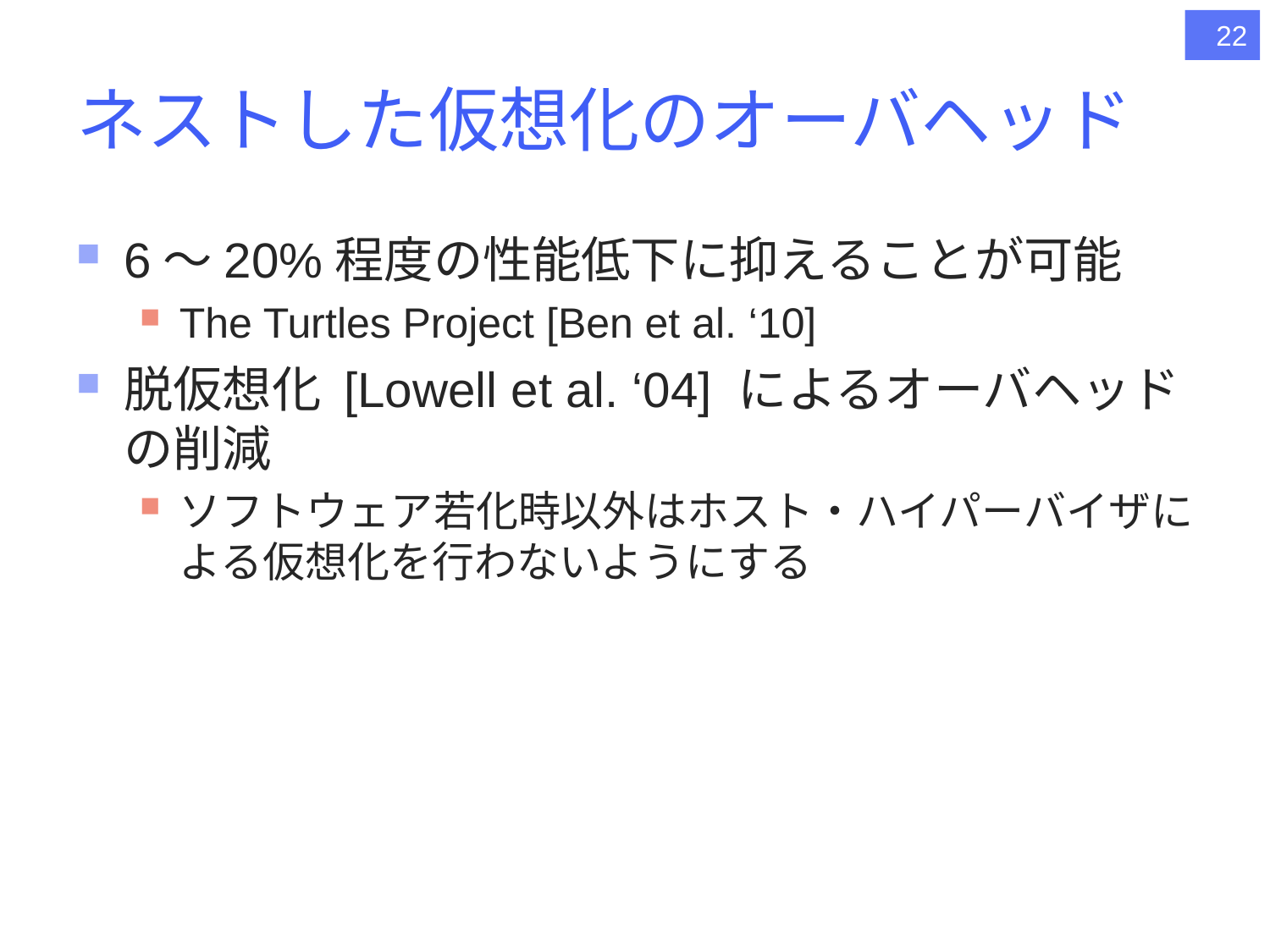

22
# ネストした仮想化のオーバヘッド
6～20%程度の性能低下に抑えることが可能
The Turtles Project [Ben et al. ‘10]
脱仮想化 [Lowell et al. ‘04] によるオーバヘッドの削減
ソフトウェア若化時以外はホスト・ハイパーバイザによる仮想化を行わないようにする